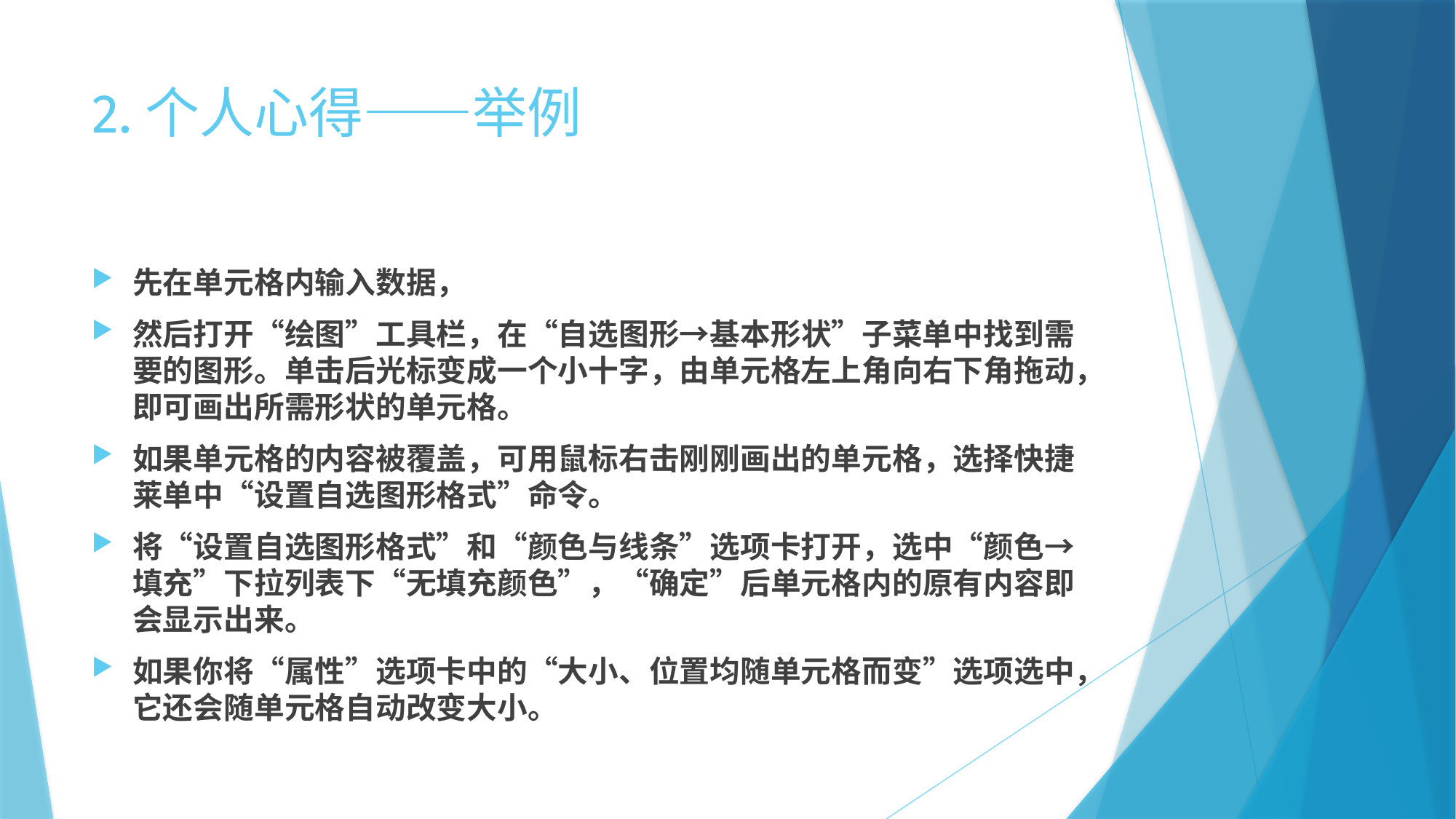

# 2.个人心得——举例
先在单元格内输入数据，
然后打开“绘图”工具栏，在“自选图形→基本形状”子菜单中找到需要的图形。单击后光标变成一个小十字，由单元格左上角向右下角拖动，即可画出所需形状的单元格。
如果单元格的内容被覆盖，可用鼠标右击刚刚画出的单元格，选择快捷莱单中“设置自选图形格式”命令。
将“设置自选图形格式”和“颜色与线条”选项卡打开，选中“颜色→填充”下拉列表下“无填充颜色”，“确定”后单元格内的原有内容即会显示出来。
如果你将“属性”选项卡中的“大小、位置均随单元格而变”选项选中，它还会随单元格自动改变大小。